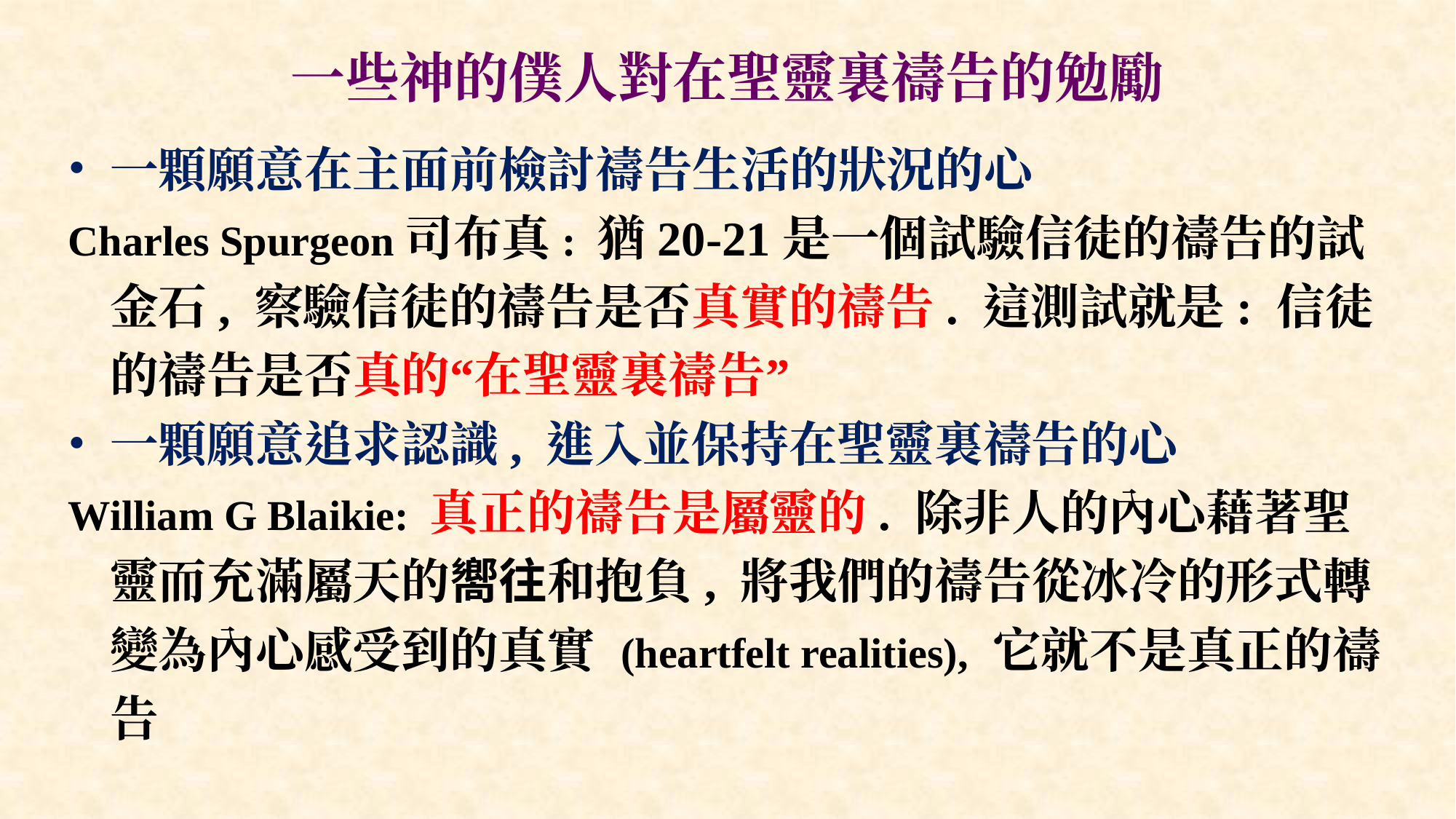

# 一些神的僕人對在聖靈裏禱告的勉勵
一顆願意在主面前檢討禱告生活的狀況的心
Charles Spurgeon司布真: 猶20-21是一個試驗信徒的禱告的試金石, 察驗信徒的禱告是否真實的禱告. 這測試就是: 信徒的禱告是否真的“在聖靈裏禱告”
一顆願意追求認識, 進入並保持在聖靈裏禱告的心
William G Blaikie: 真正的禱告是屬靈的. 除非人的內心藉著聖靈而充滿屬天的嚮往和抱負, 將我們的禱告從冰冷的形式轉變為內心感受到的真實 (heartfelt realities), 它就不是真正的禱告